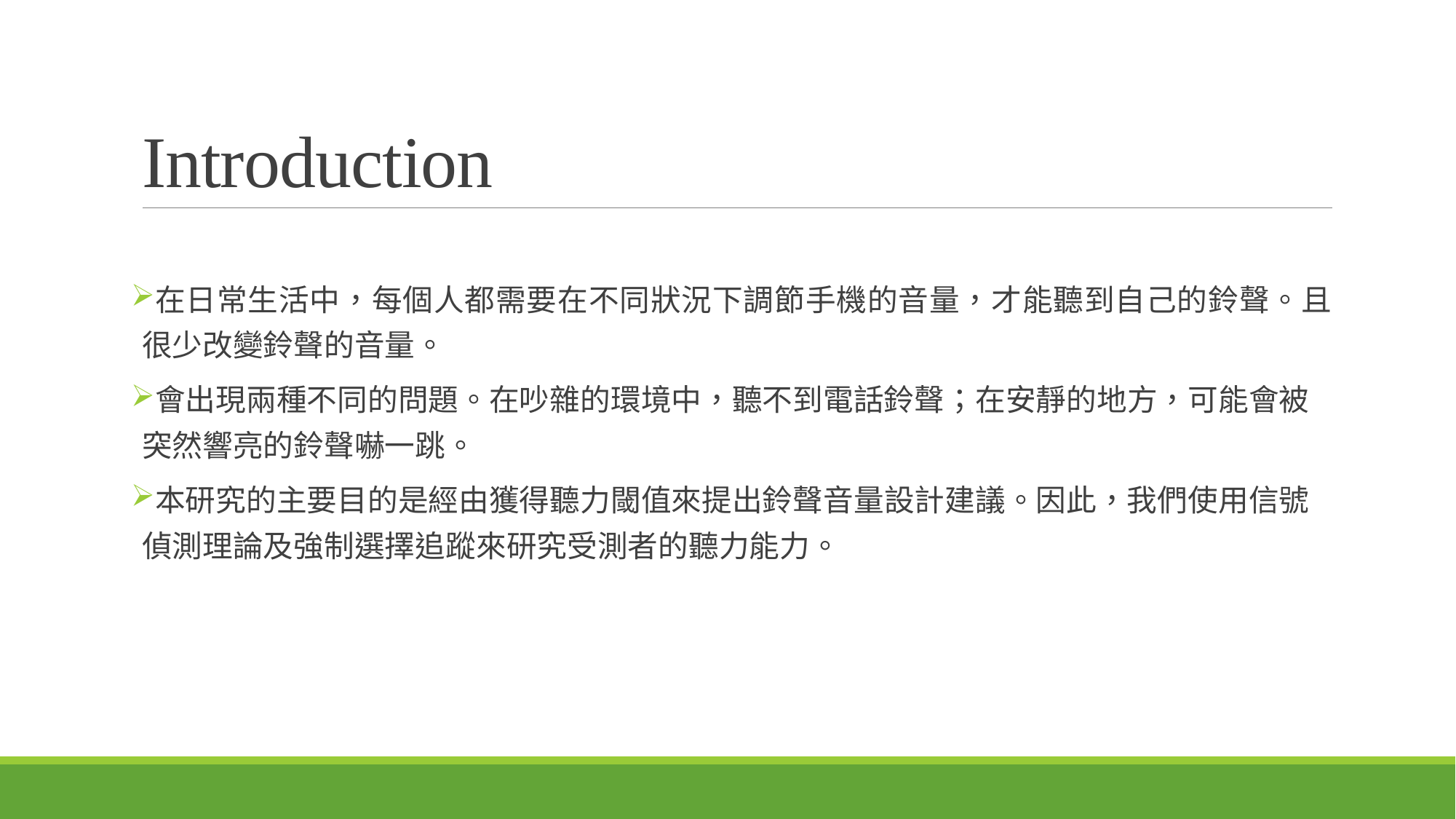

# Introduction

在日常生活中，每個人都需要在不同狀況下調節手機的音量，才能聽到自己的鈴聲。且很少改變鈴聲的音量。
會出現兩種不同的問題。在吵雜的環境中，聽不到電話鈴聲；在安靜的地方，可能會被突然響亮的鈴聲嚇一跳。
本研究的主要目的是經由獲得聽力閾值來提出鈴聲音量設計建議。因此，我們使用信號偵測理論及強制選擇追蹤來研究受測者的聽力能力。